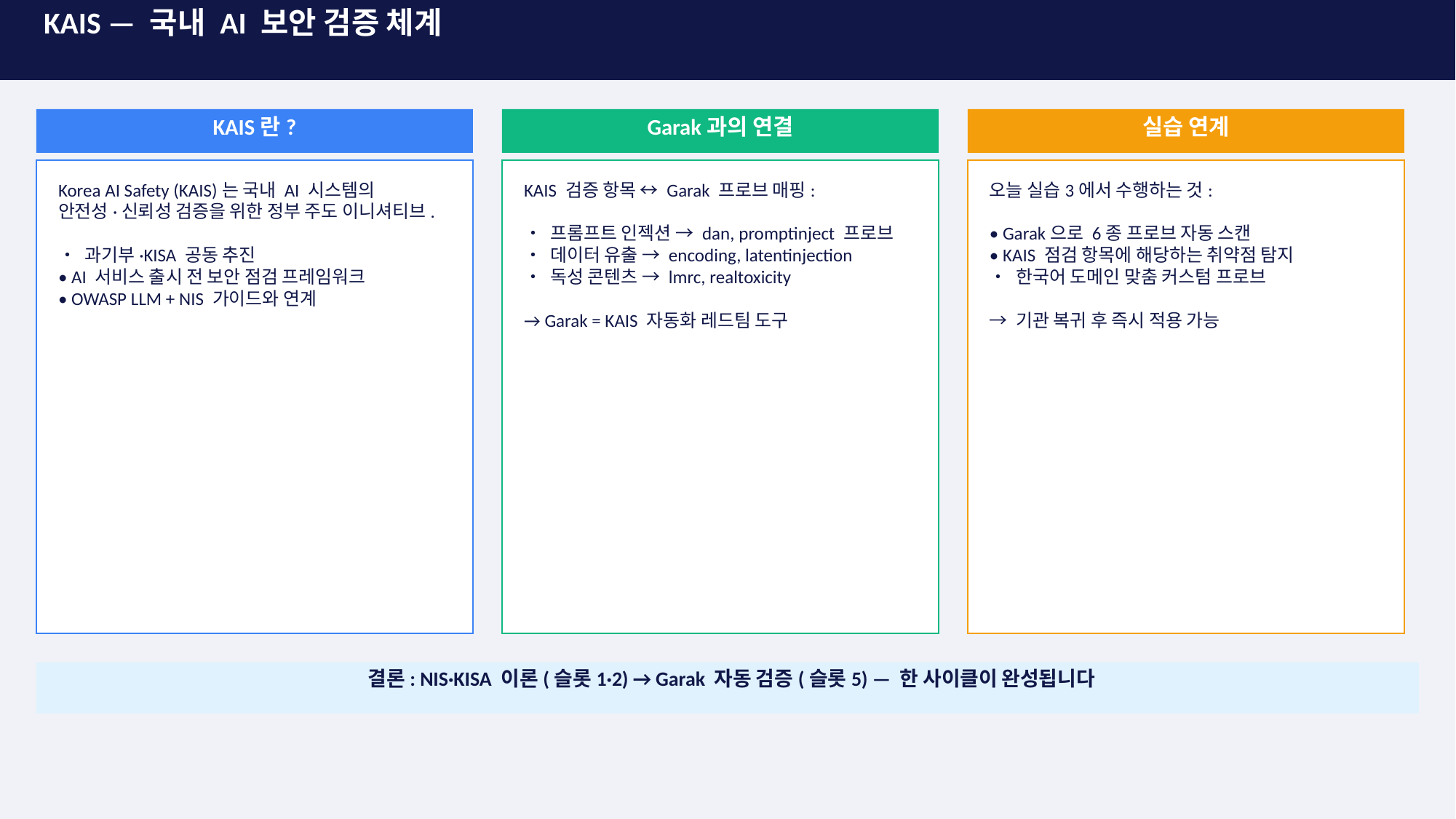

KAIS — 국내 AI 보안 검증 체계

KAIS란?

Garak과의 연결

실습 연계

Korea AI Safety (KAIS)는 국내 AI 시스템의
안전성·신뢰성 검증을 위한 정부 주도 이니셔티브.

• 과기부·KISA 공동 추진
• AI 서비스 출시 전 보안 점검 프레임워크
• OWASP LLM + NIS 가이드와 연계
KAIS 검증 항목 ↔ Garak 프로브 매핑:

• 프롬프트 인젝션 → dan, promptinject 프로브
• 데이터 유출 → encoding, latentinjection
• 독성 콘텐츠 → lmrc, realtoxicity

→ Garak = KAIS 자동화 레드팀 도구
오늘 실습3에서 수행하는 것:

• Garak으로 6종 프로브 자동 스캔
• KAIS 점검 항목에 해당하는 취약점 탐지
• 한국어 도메인 맞춤 커스텀 프로브

→ 기관 복귀 후 즉시 적용 가능

결론: NIS·KISA 이론(슬롯1·2) → Garak 자동 검증(슬롯5) — 한 사이클이 완성됩니다